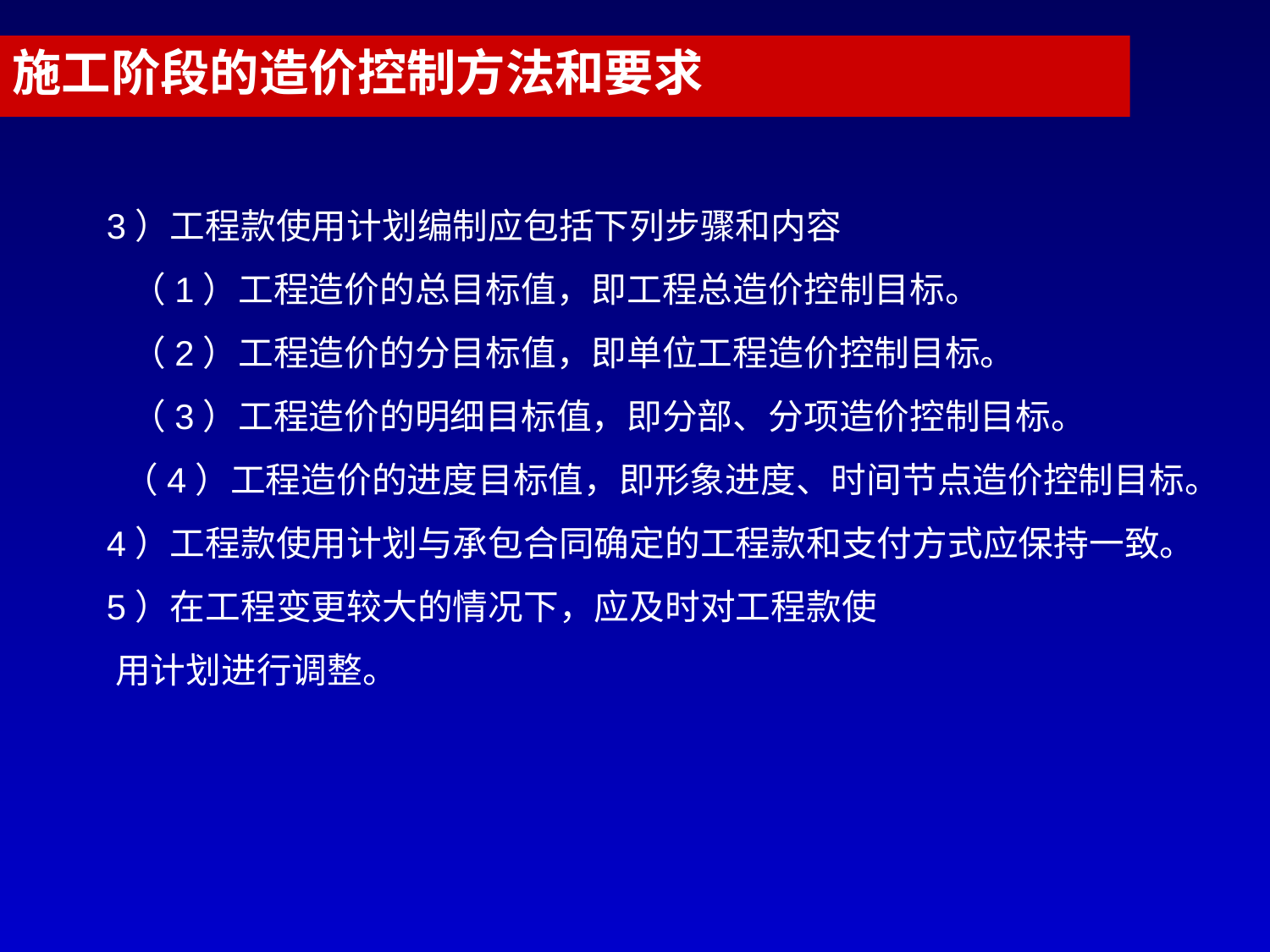

施工阶段的造价控制方法和要求
    3）工程款使用计划编制应包括下列步骤和内容
       （1）工程造价的总目标值，即工程总造价控制目标。
       （2）工程造价的分目标值，即单位工程造价控制目标。
       （3）工程造价的明细目标值，即分部、分项造价控制目标。
      （4）工程造价的进度目标值，即形象进度、时间节点造价控制目标。
    4）工程款使用计划与承包合同确定的工程款和支付方式应保持一致。
    5）在工程变更较大的情况下，应及时对工程款使
     用计划进行调整。
99